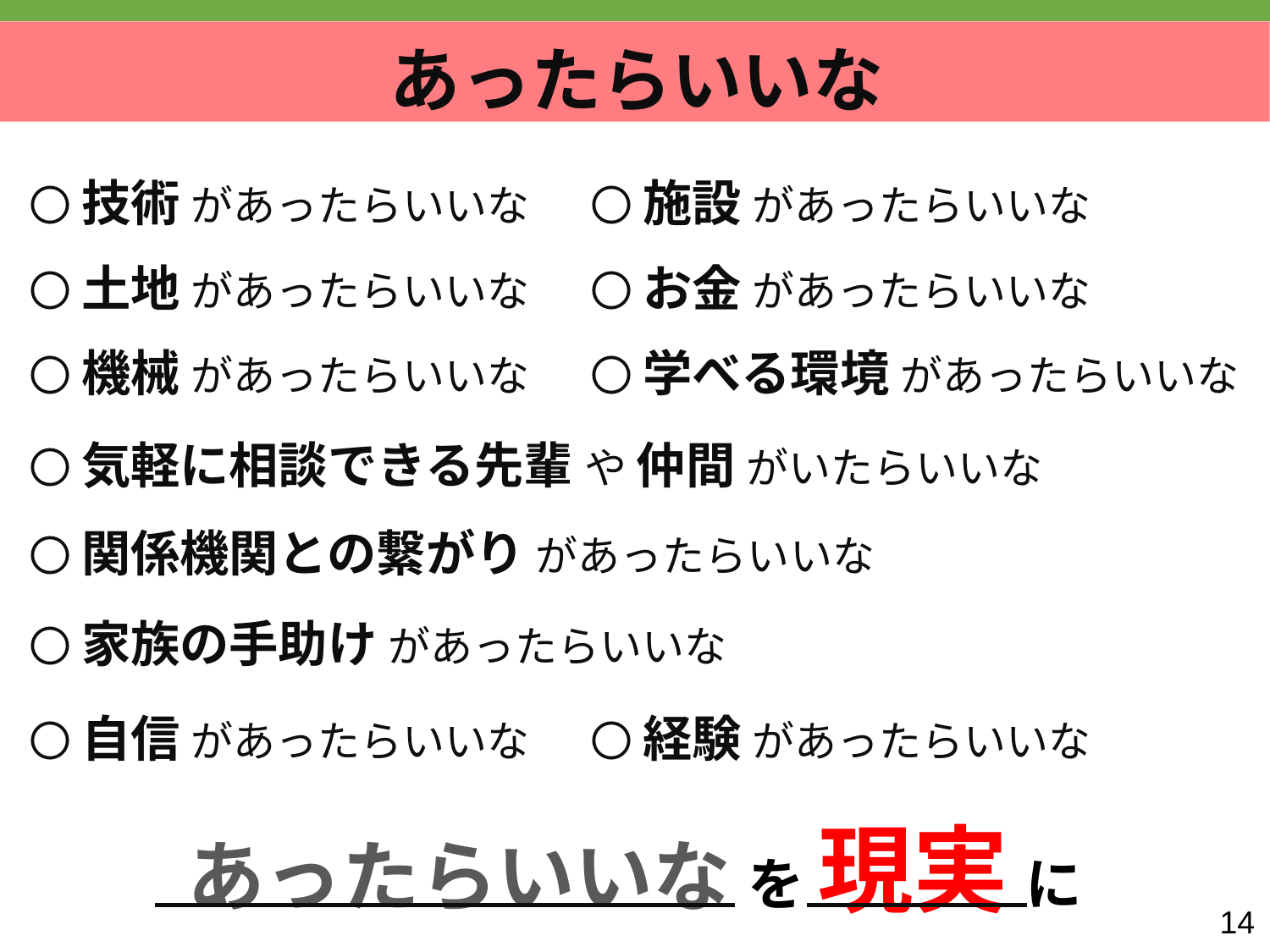

あったらいいな
〇 技術 があったらいいな
〇 施設 があったらいいな
〇 土地 があったらいいな
〇 お金 があったらいいな
〇 機械 があったらいいな
〇 学べる環境 があったらいいな
〇 気軽に相談できる先輩 や 仲間 がいたらいいな
〇 関係機関との繋がり があったらいいな
〇 家族の手助け があったらいいな
〇 経験 があったらいいな
〇 自信 があったらいいな
あったらいいな を 現実 に
14